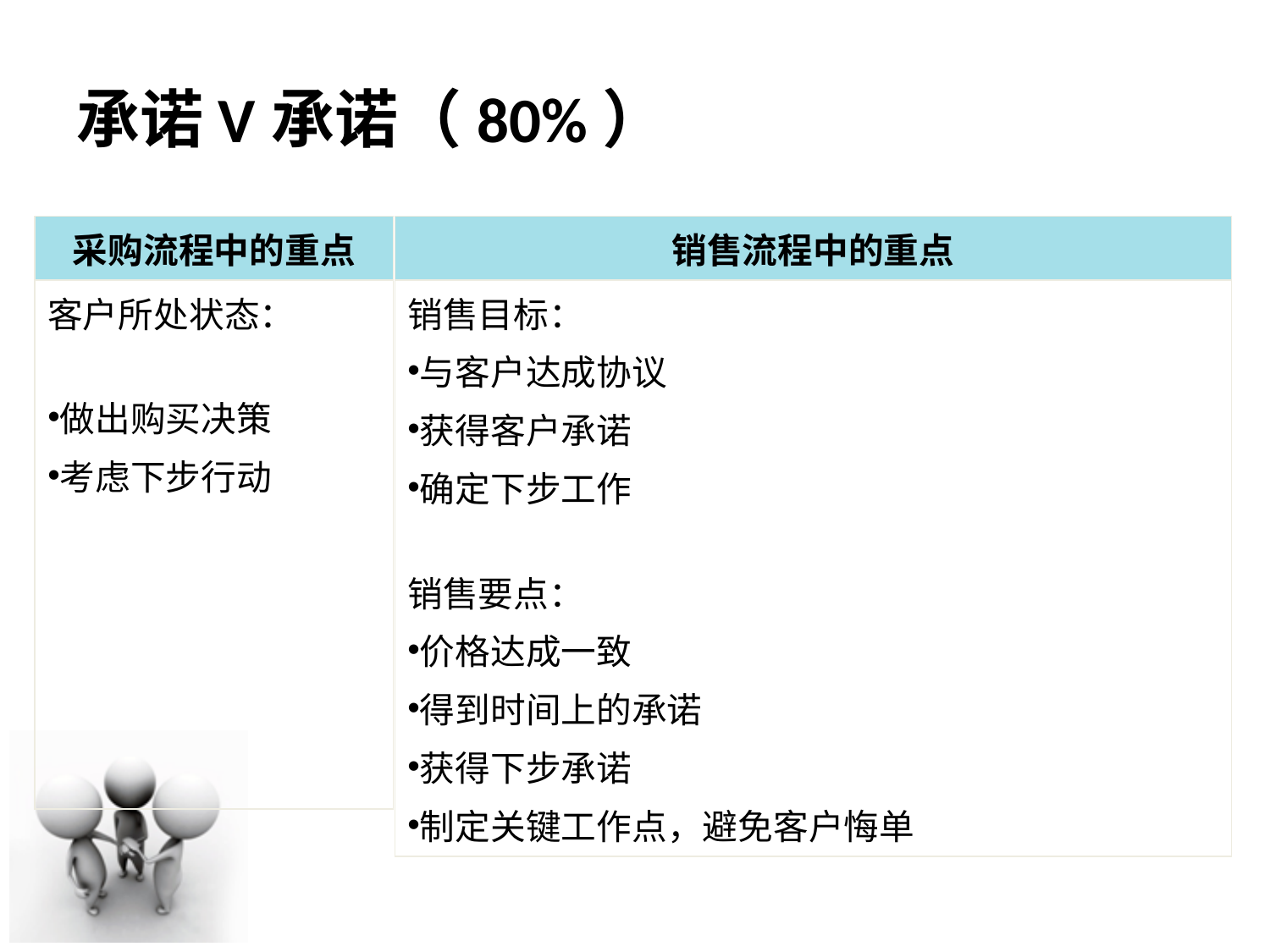

承诺V承诺（80%）
| 采购流程中的重点 |
| --- |
| 客户所处状态：   做出购买决策 考虑下步行动 |
| 销售流程中的重点 |
| --- |
| 销售目标： 与客户达成协议 获得客户承诺 确定下步工作   销售要点： 价格达成一致 得到时间上的承诺 获得下步承诺 制定关键工作点，避免客户悔单 |